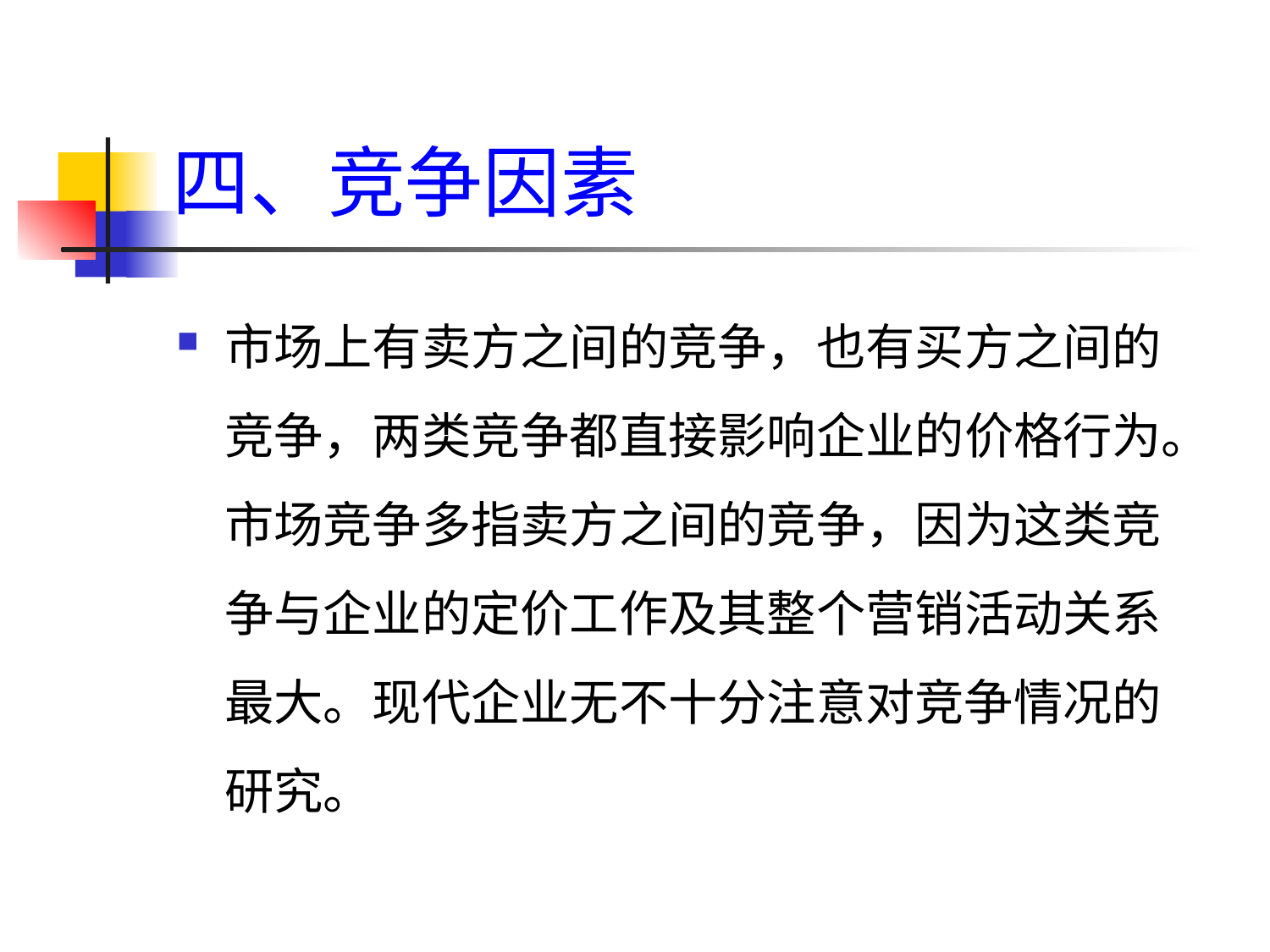

# 四、竞争因素
市场上有卖方之间的竞争，也有买方之间的竞争，两类竞争都直接影响企业的价格行为。市场竞争多指卖方之间的竞争，因为这类竞争与企业的定价工作及其整个营销活动关系最大。现代企业无不十分注意对竞争情况的研究。
14